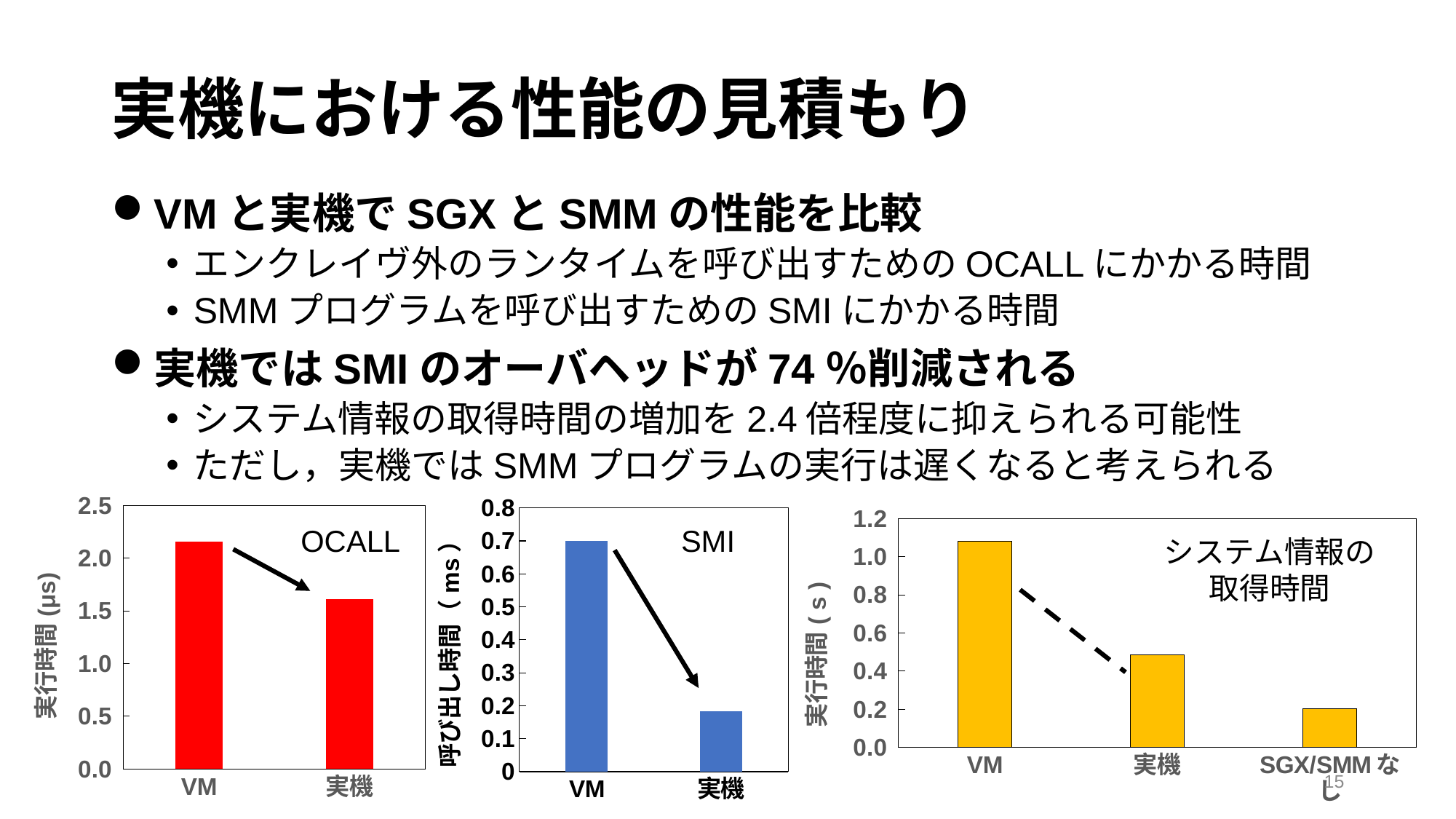

# 実機における性能の見積もり
VMと実機でSGXとSMMの性能を比較
エンクレイヴ外のランタイムを呼び出すためのOCALLにかかる時間
SMMプログラムを呼び出すためのSMIにかかる時間
実機ではSMIのオーバヘッドが74％削減される
システム情報の取得時間の増加を2.4倍程度に抑えられる可能性
ただし，実機ではSMMプログラムの実行は遅くなると考えられる

### Chart

| Category |  |
|---|---|
| VM | 2.155223 |
| 実機 | 1.6116499999999998 |

### Chart

| Category |  |
|---|---|
| VM | 0.7 |
| 実機 | 0.18391486 |

### Chart

| Category |  |
|---|---|
| VM | 1.0829877257 |
| 実機 | 0.486724476565 |
| SGX/SMMなし | 0.2044976257 |
OCALL
SMI
システム情報の取得時間
15